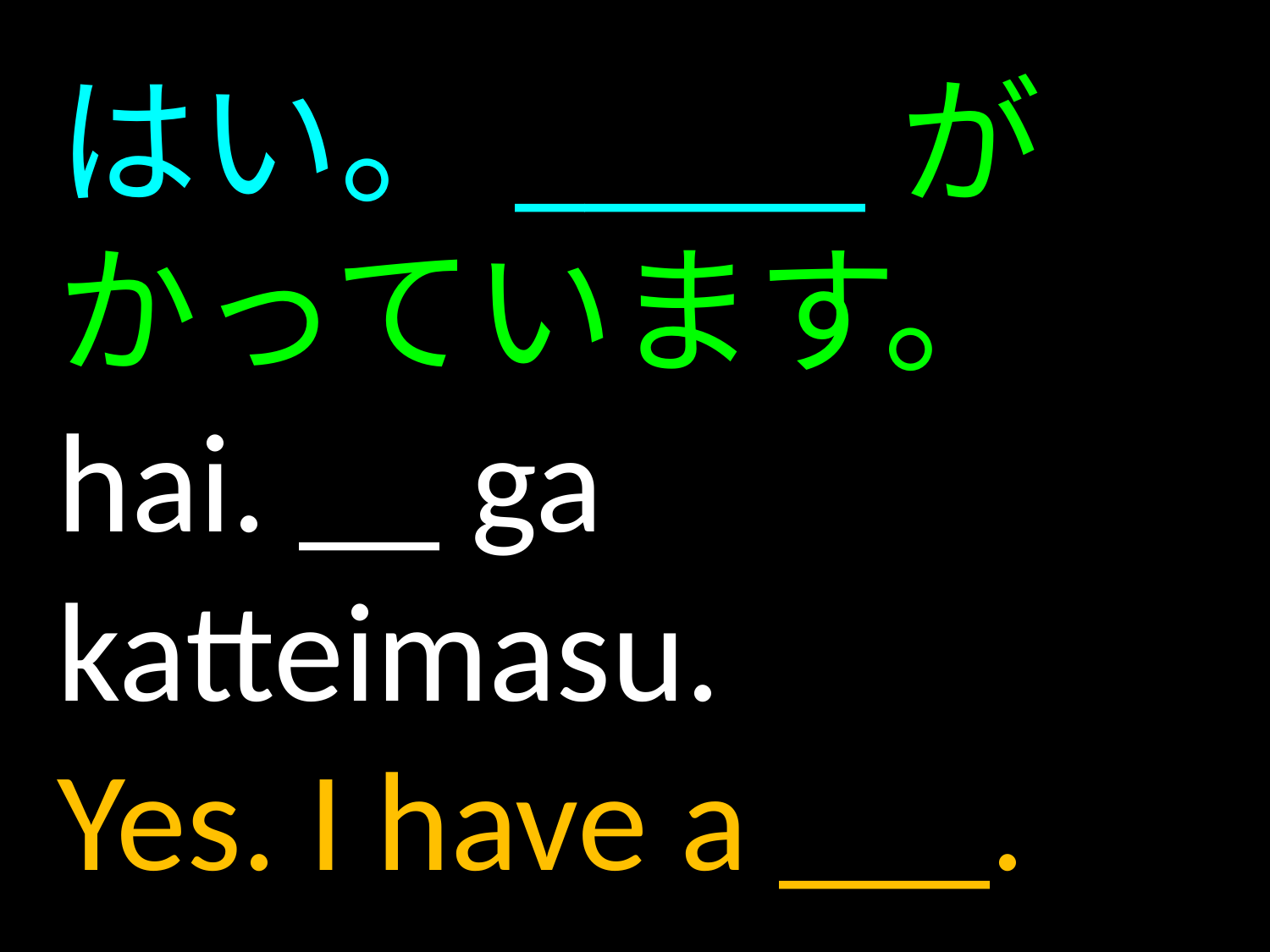

はい。_____がかっています。
hai. __ ga katteimasu.
Yes. I have a ___.